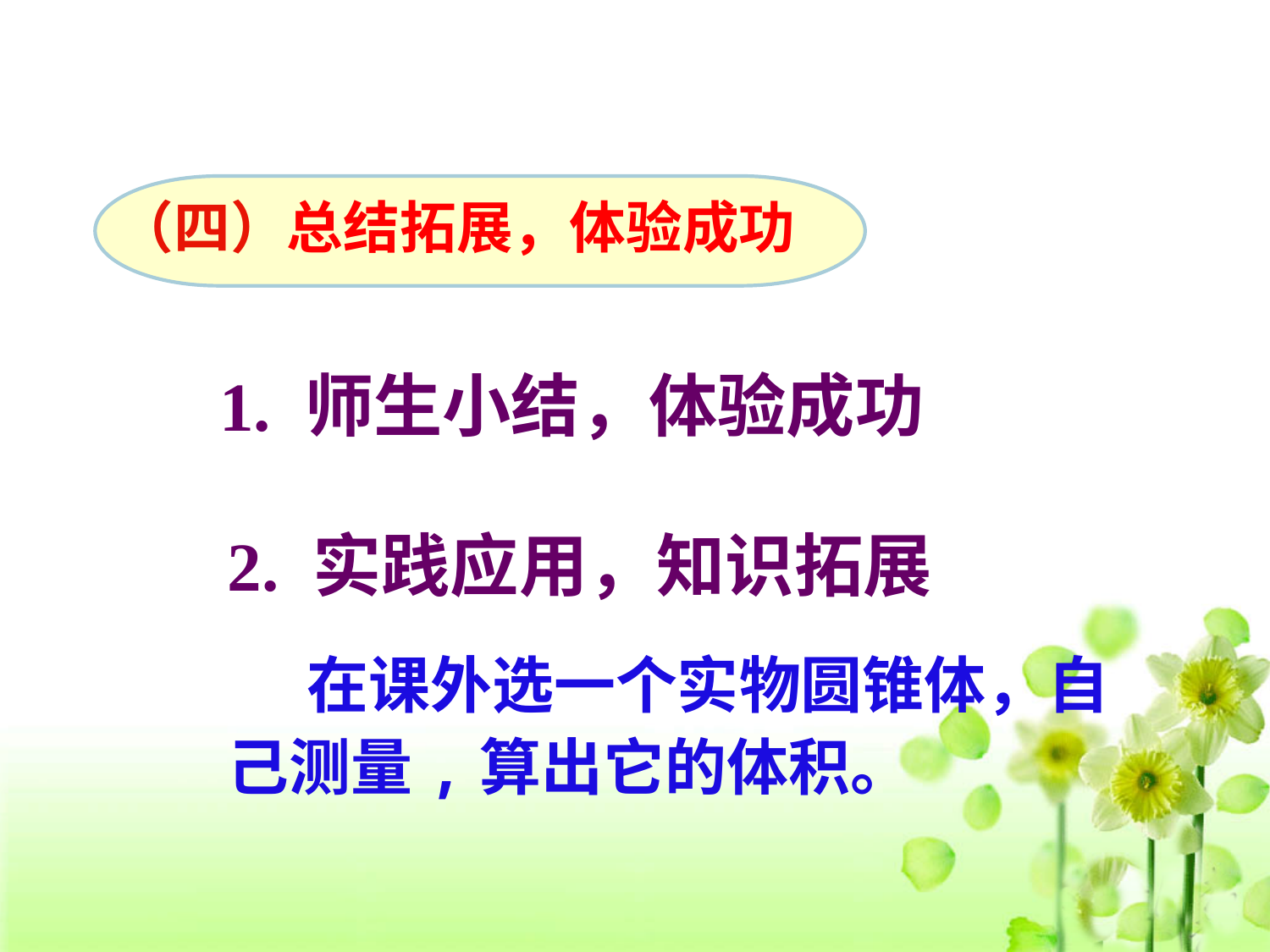

（四）总结拓展，体验成功

1. 师生小结，体验成功
2. 实践应用，知识拓展
    在课外选一个实物圆锥体，自己测量,算出它的体积。